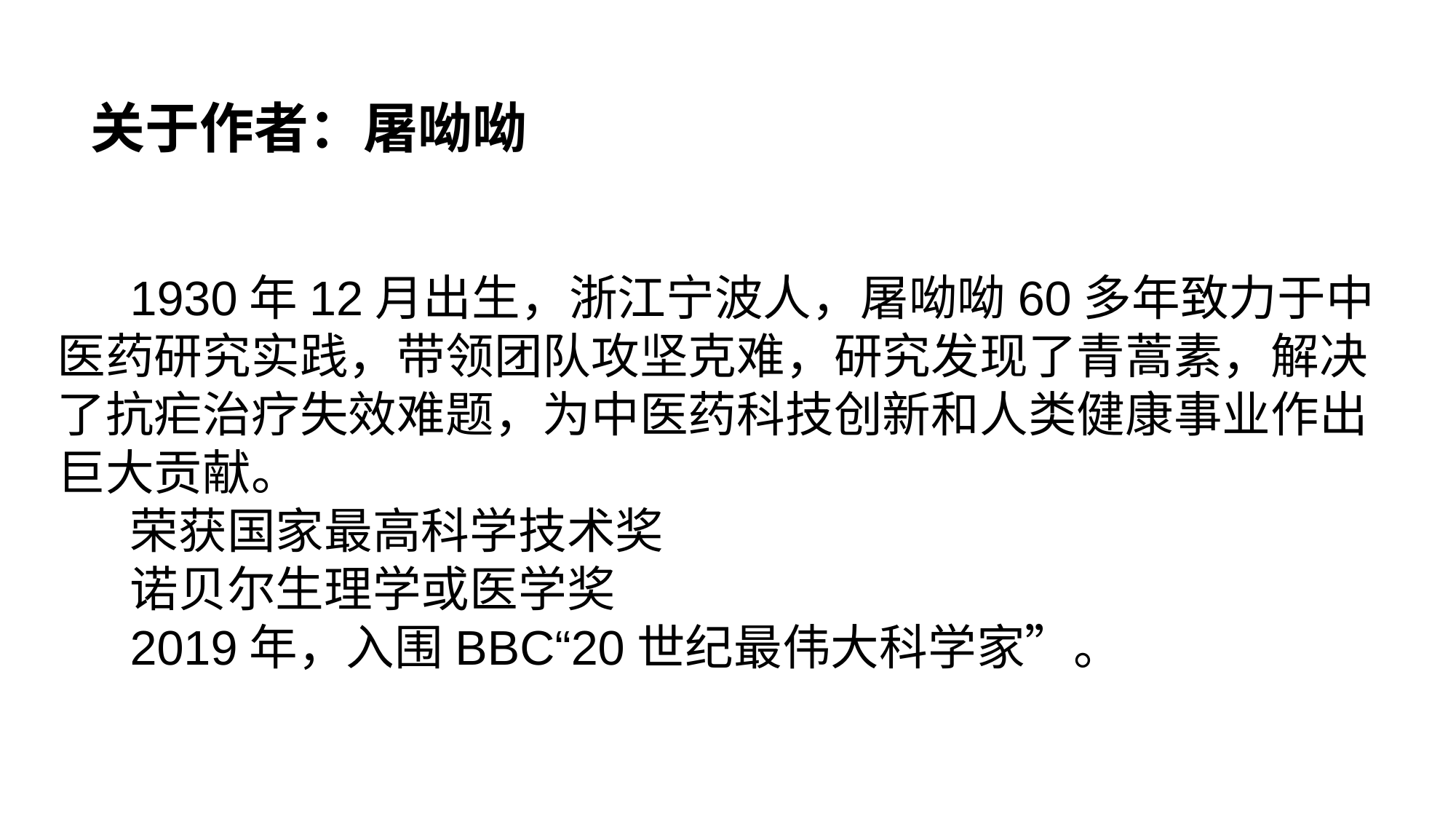

关于作者：屠呦呦
1930年12月出生，浙江宁波人，屠呦呦60多年致力于中医药研究实践，带领团队攻坚克难，研究发现了青蒿素，解决了抗疟治疗失效难题，为中医药科技创新和人类健康事业作出巨大贡献。
荣获国家最高科学技术奖
诺贝尔生理学或医学奖
2019年，入围BBC“20世纪最伟大科学家”。